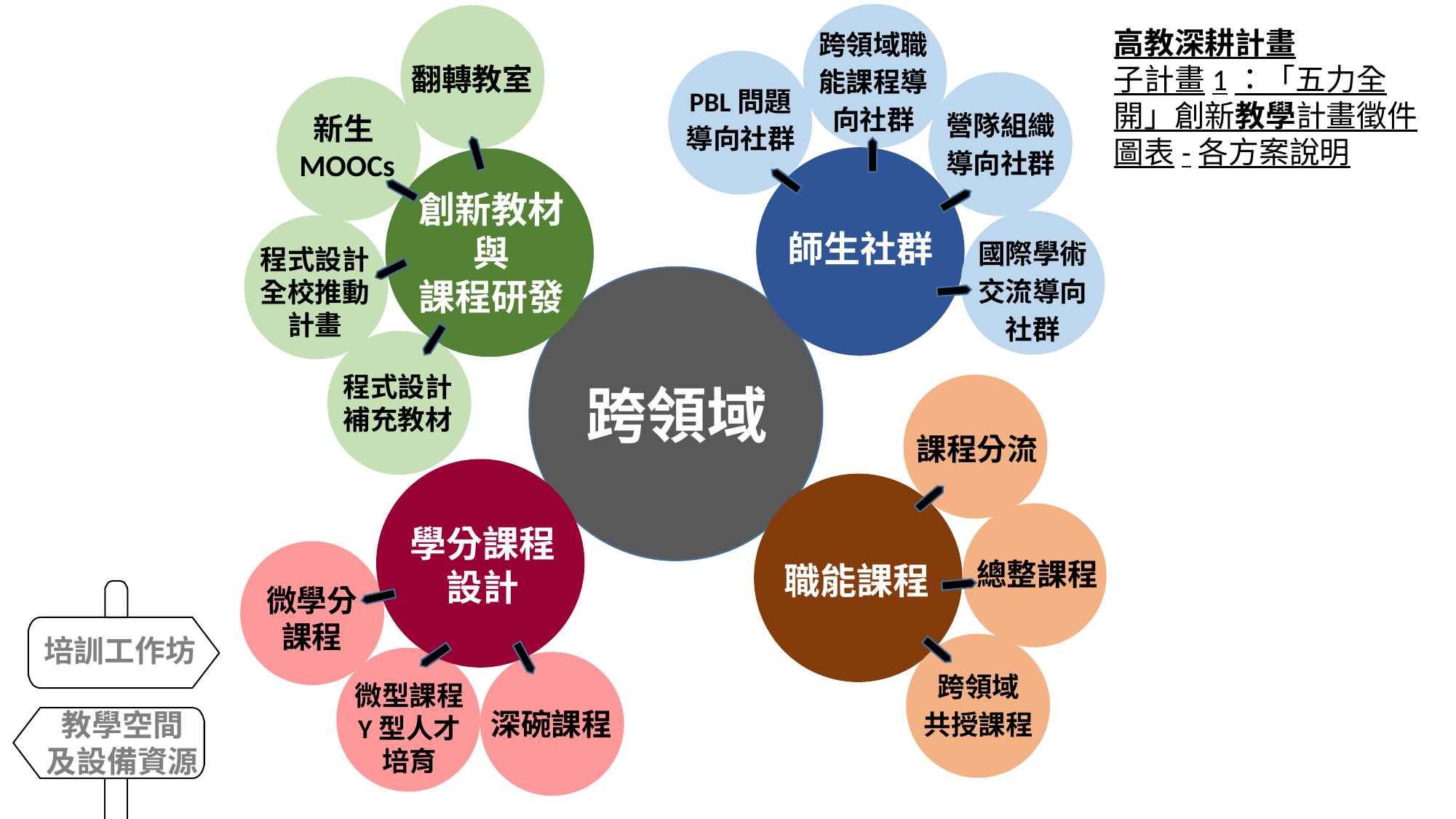

跨領域職能課程導向社群

翻轉教室
高教深耕計畫
子計畫1：「五力全開」創新教學計畫徵件圖表-各方案說明

PBL問題導向社群

營隊組織導向社群

新生MOOCs

師生社群

創新教材
與
課程研發

國際學術交流導向社群

程式設計全校推動計畫

跨領域

程式設計補充教材

課程分流

學分課程設計

職能課程

總整課程

微學分課程

培訓工作坊

跨領域
共授課程

微型課程
Y型人才培育

深碗課程

教學空間
及設備資源